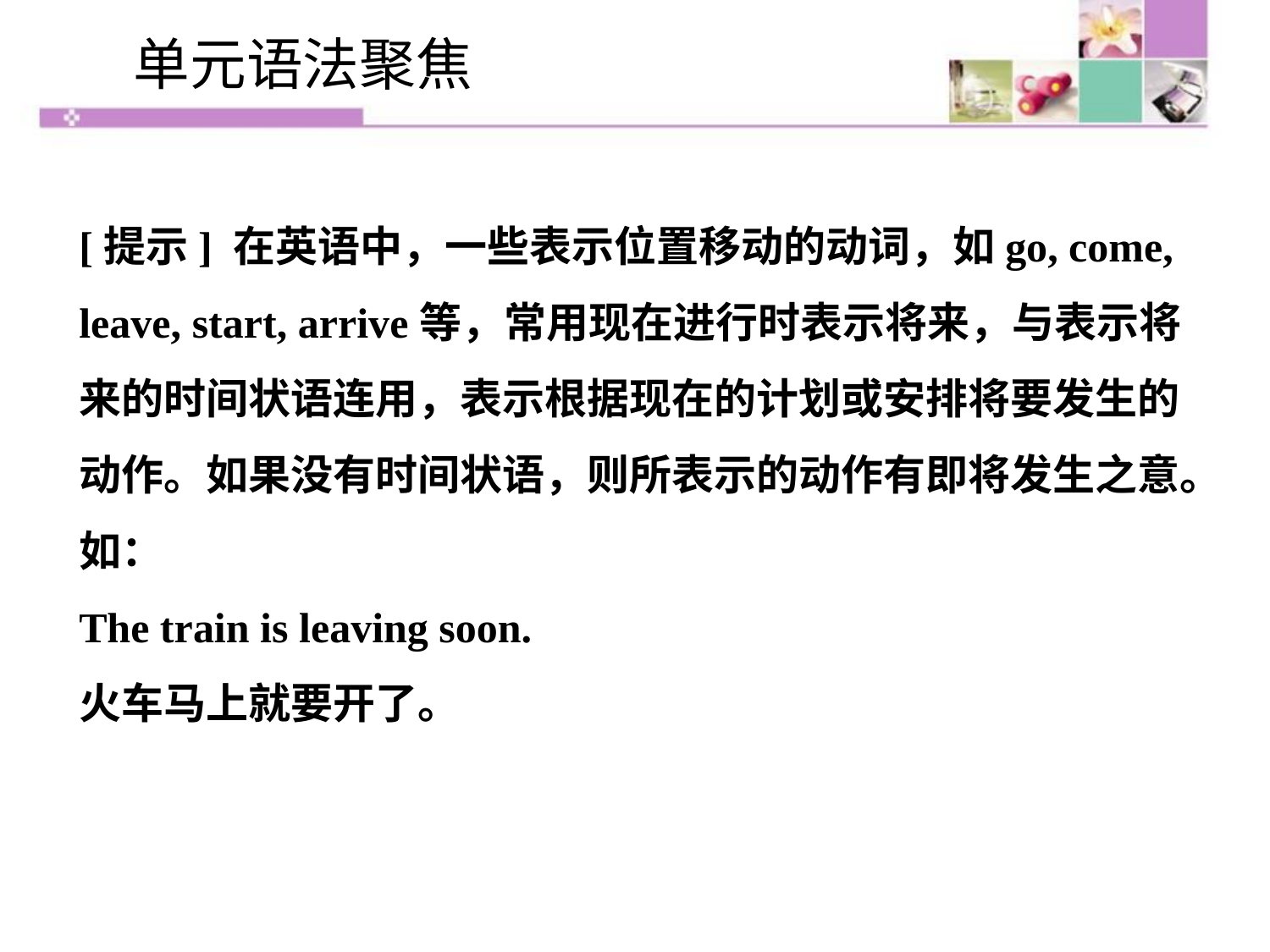

单元语法聚焦
[提示] 在英语中，一些表示位置移动的动词，如go, come, leave, start, arrive等，常用现在进行时表示将来，与表示将来的时间状语连用，表示根据现在的计划或安排将要发生的动作。如果没有时间状语，则所表示的动作有即将发生之意。如：
The train is leaving soon.
火车马上就要开了。